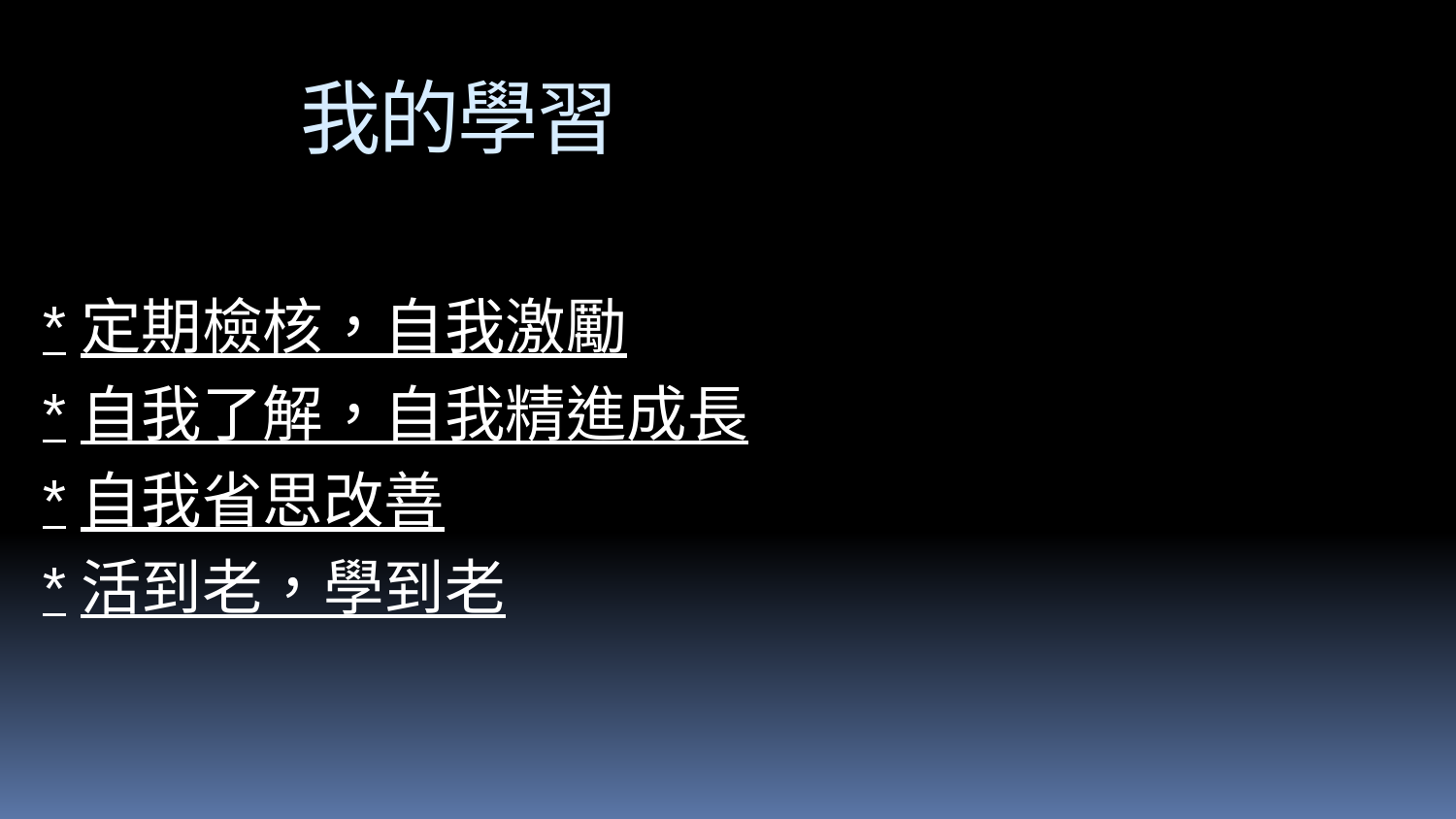

# 我的學習

*定期檢核，自我激勵
*自我了解，自我精進成長
*自我省思改善
*活到老，學到老